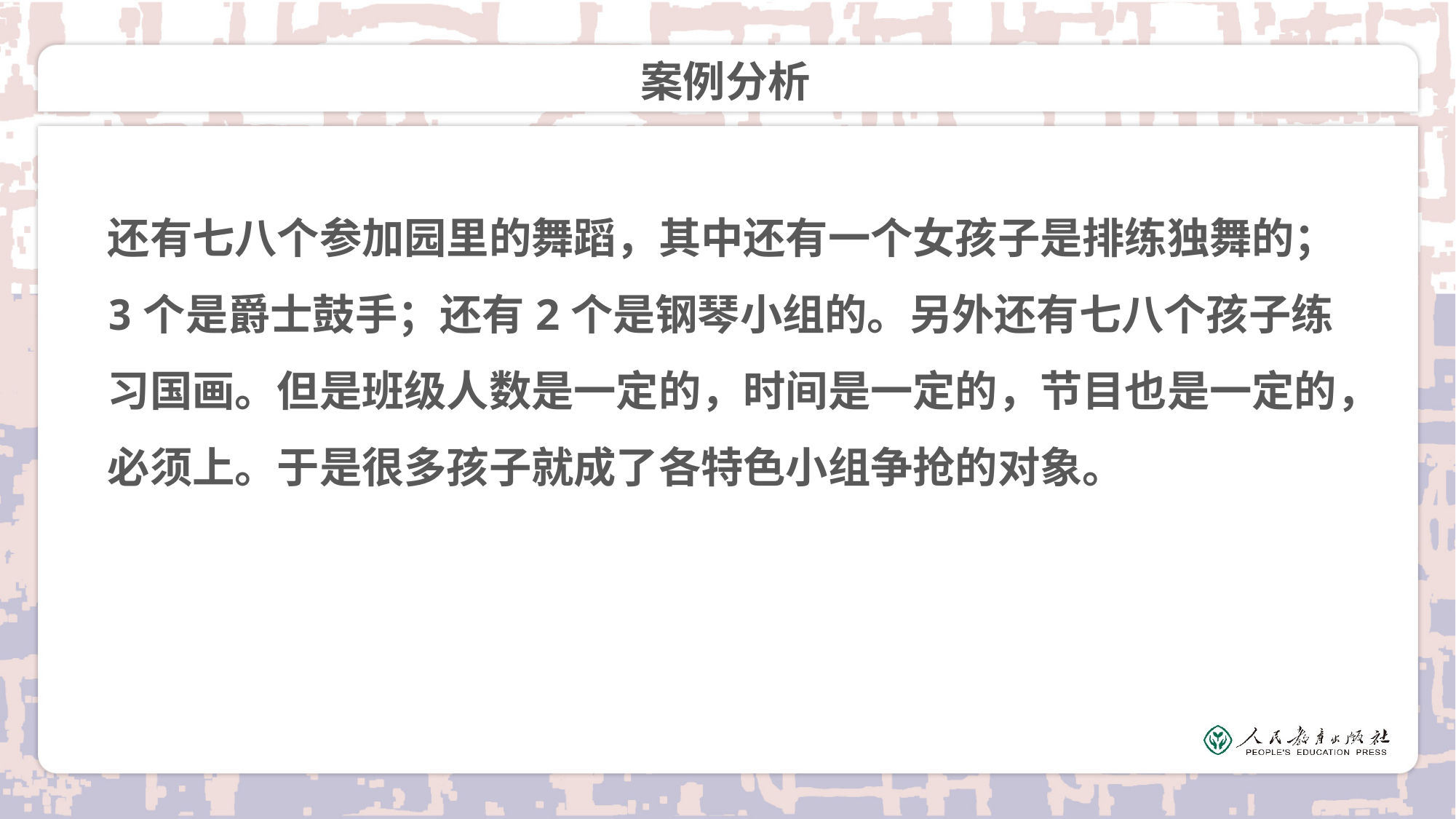

# 案例分析
还有七八个参加园里的舞蹈，其中还有一个女孩子是排练独舞的；3个是爵士鼓手；还有2个是钢琴小组的。另外还有七八个孩子练习国画。但是班级人数是一定的，时间是一定的，节目也是一定的，必须上。于是很多孩子就成了各特色小组争抢的对象。